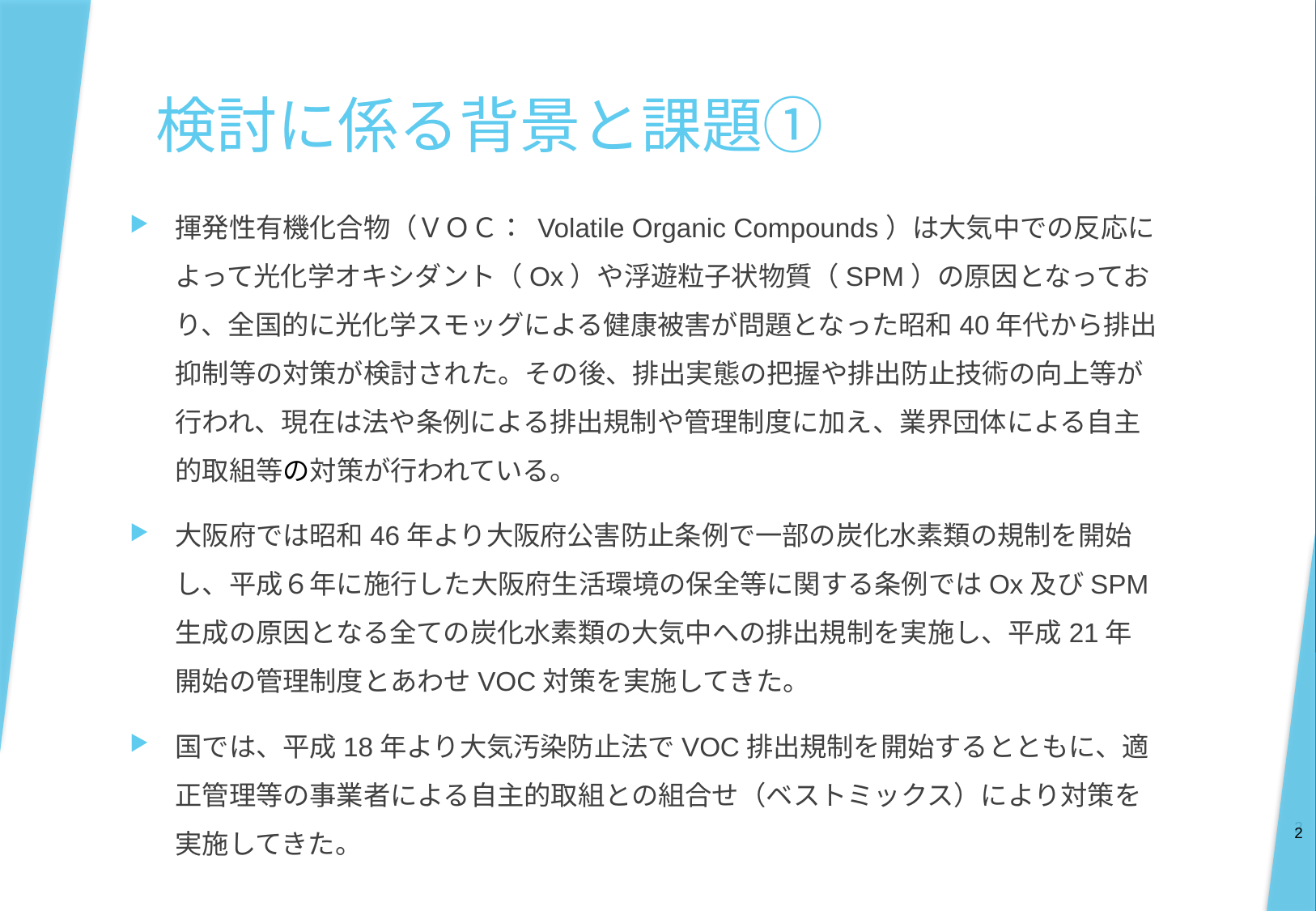

# 検討に係る背景と課題①
揮発性有機化合物（ＶＯＣ： Volatile Organic Compounds）は大気中での反応によって光化学オキシダント（Ox）や浮遊粒子状物質（SPM）の原因となっており、全国的に光化学スモッグによる健康被害が問題となった昭和40年代から排出抑制等の対策が検討された。その後、排出実態の把握や排出防止技術の向上等が行われ、現在は法や条例による排出規制や管理制度に加え、業界団体による自主的取組等の対策が行われている。
大阪府では昭和46年より大阪府公害防止条例で一部の炭化水素類の規制を開始し、平成６年に施行した大阪府生活環境の保全等に関する条例ではOx及びSPM生成の原因となる全ての炭化水素類の大気中への排出規制を実施し、平成21年開始の管理制度とあわせVOC対策を実施してきた。
国では、平成18年より大気汚染防止法でVOC排出規制を開始するとともに、適正管理等の事業者による自主的取組との組合せ（ベストミックス）により対策を実施してきた。

2
2